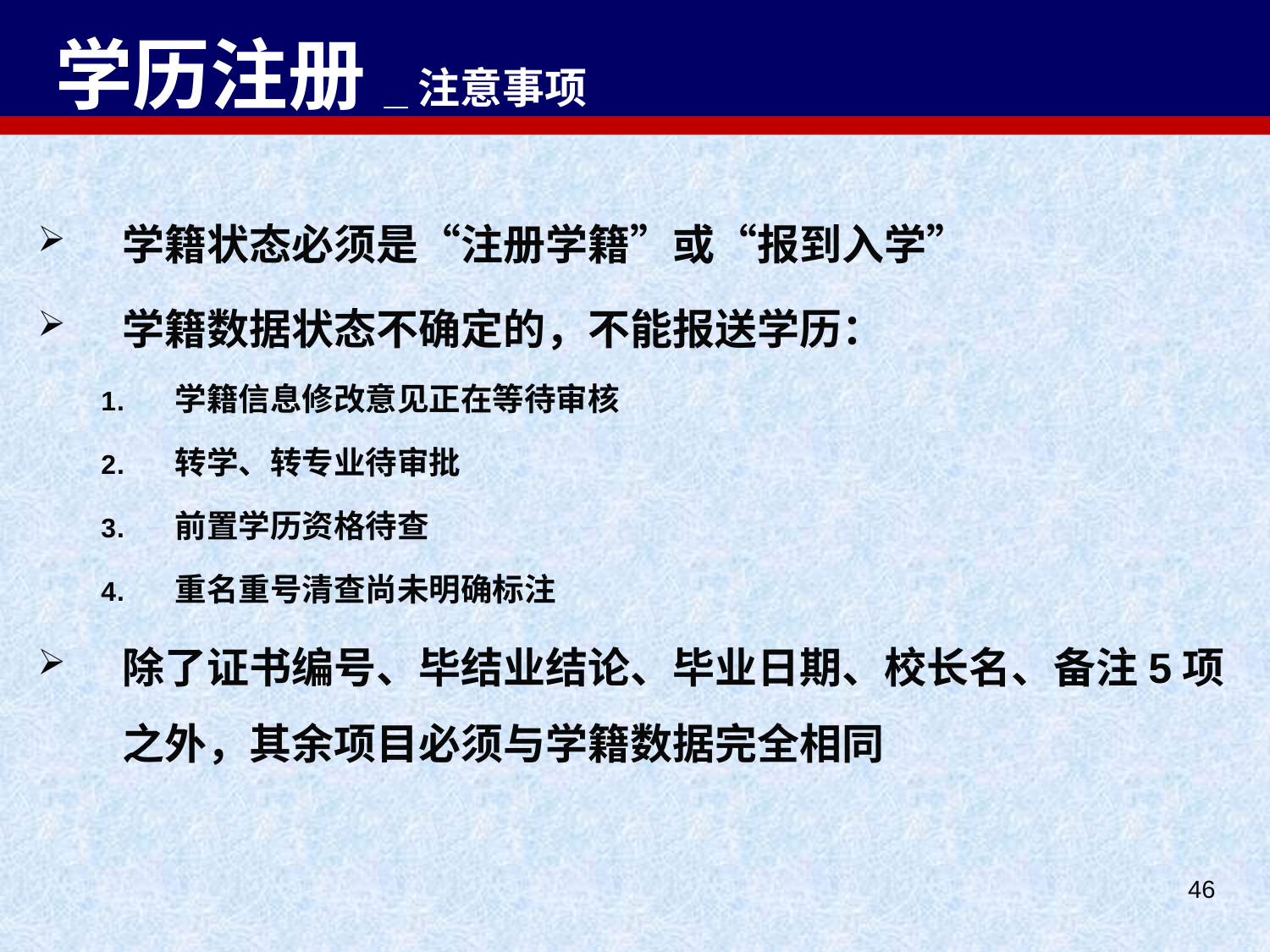

# 学历注册_注意事项
学籍状态必须是“注册学籍”或“报到入学”
学籍数据状态不确定的，不能报送学历：
学籍信息修改意见正在等待审核
转学、转专业待审批
前置学历资格待查
重名重号清查尚未明确标注
除了证书编号、毕结业结论、毕业日期、校长名、备注5项之外，其余项目必须与学籍数据完全相同
46